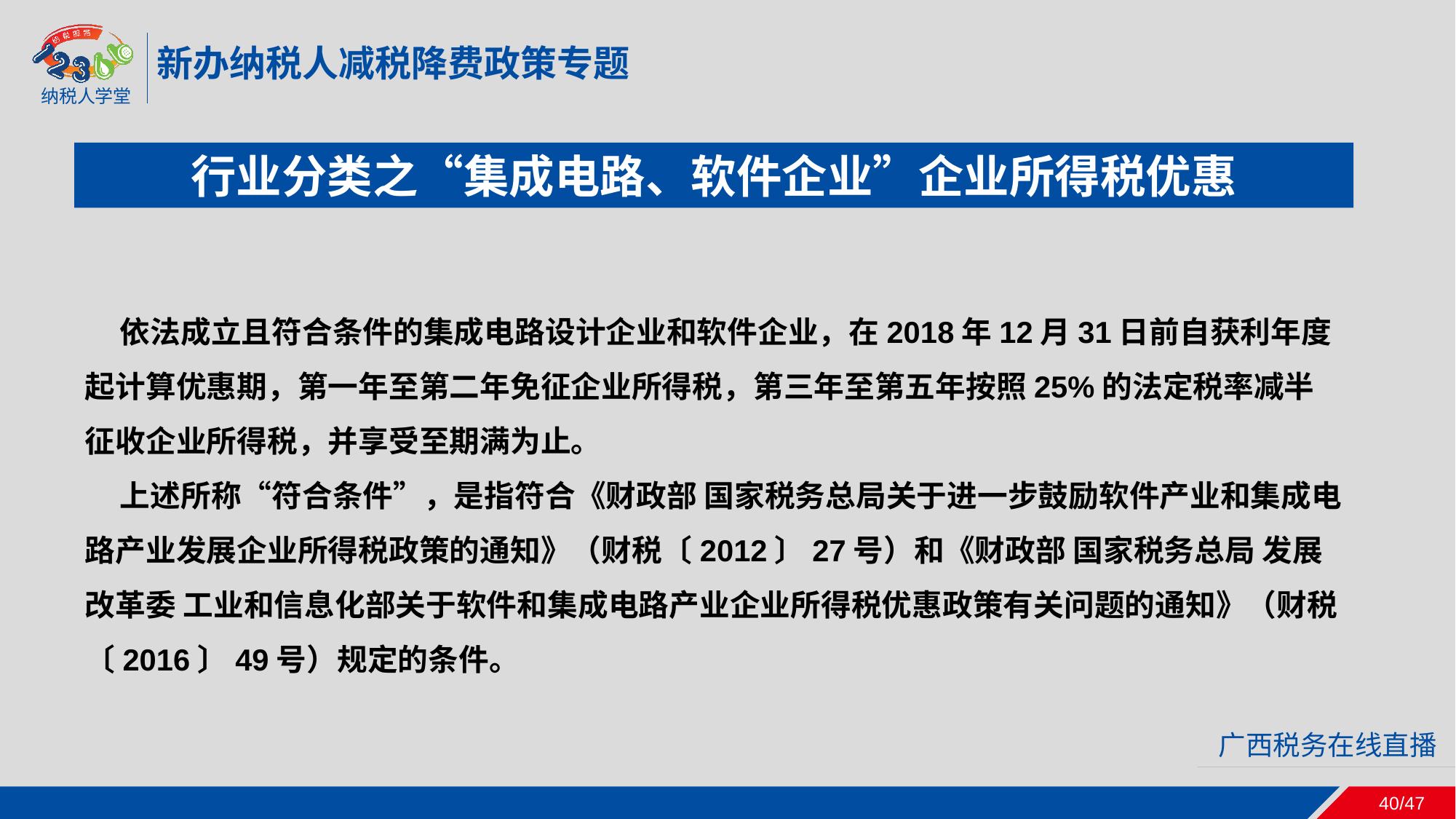

新办纳税人减税降费政策专题
行业分类之“集成电路、软件企业”企业所得税优惠
    依法成立且符合条件的集成电路设计企业和软件企业，在2018年12月31日前自获利年度起计算优惠期，第一年至第二年免征企业所得税，第三年至第五年按照25%的法定税率减半征收企业所得税，并享受至期满为止。
    上述所称“符合条件”，是指符合《财政部 国家税务总局关于进一步鼓励软件产业和集成电路产业发展企业所得税政策的通知》（财税〔2012〕27号）和《财政部 国家税务总局 发展改革委 工业和信息化部关于软件和集成电路产业企业所得税优惠政策有关问题的通知》（财税〔2016〕49号）规定的条件。